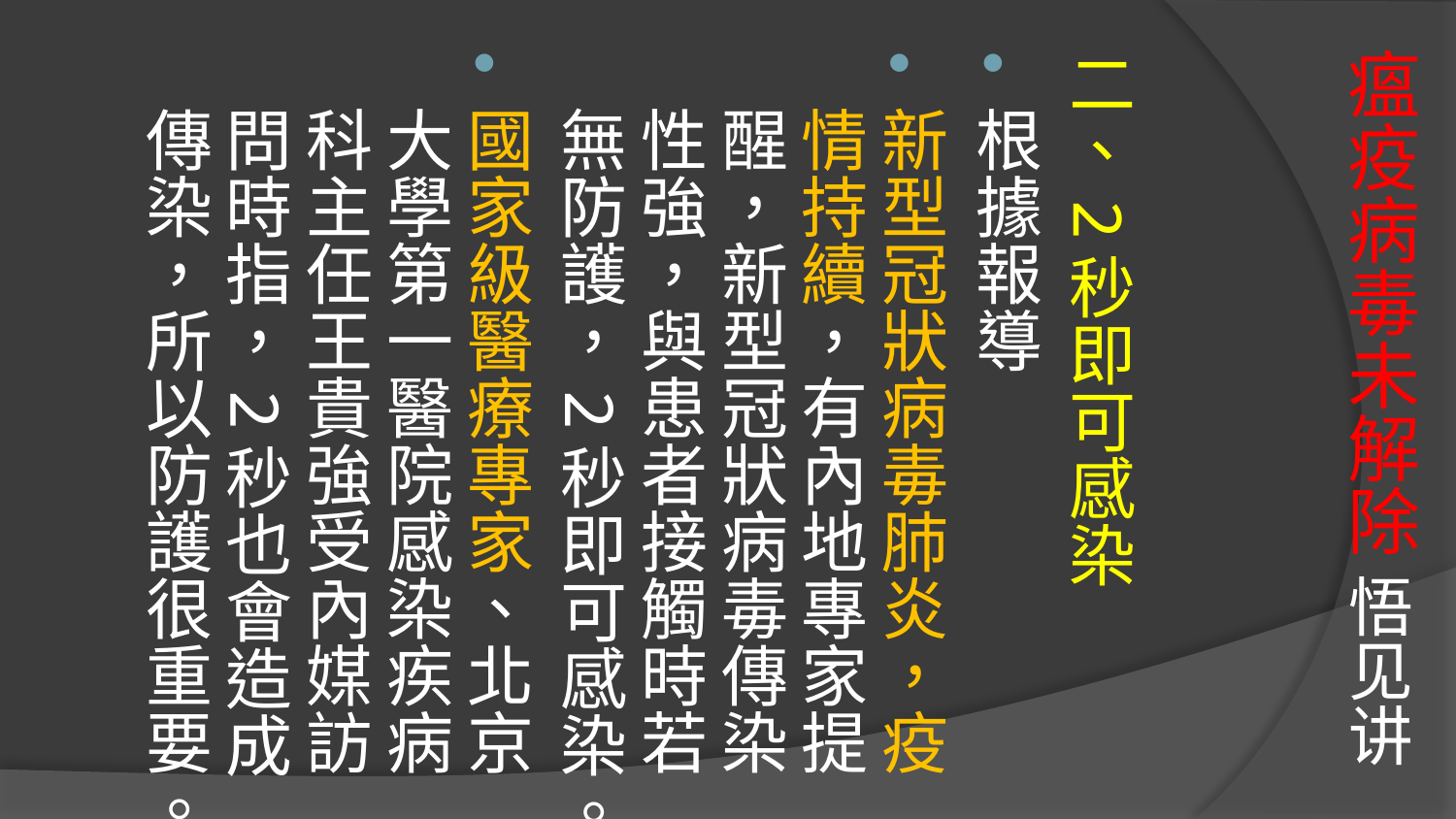

# 瘟疫病毒未解除 悟见讲
二、2秒即可感染
根據報導
新型冠狀病毒肺炎，疫情持續，有內地專家提醒，新型冠狀病毒傳染性強，與患者接觸時若無防護，2秒即可感染。
國家級醫療專家、北京大學第一醫院感染疾病科主任王貴強受內媒訪問時指，2秒也會造成傳染，所以防護很重要。